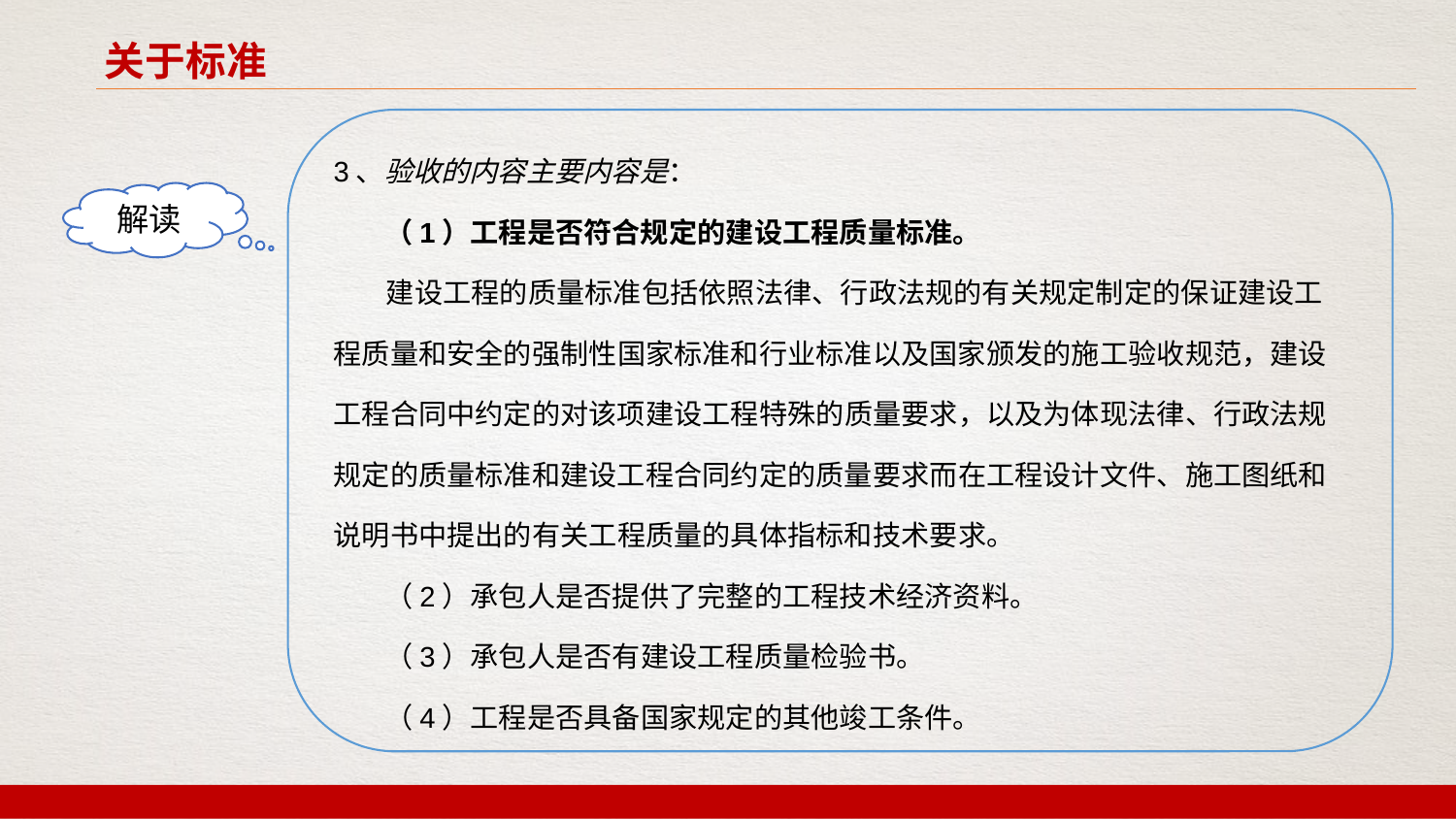

关于标准
3、验收的内容主要内容是：
       （1）工程是否符合规定的建设工程质量标准。
       建设工程的质量标准包括依照法律、行政法规的有关规定制定的保证建设工程质量和安全的强制性国家标准和行业标准以及国家颁发的施工验收规范，建设工程合同中约定的对该项建设工程特殊的质量要求，以及为体现法律、行政法规规定的质量标准和建设工程合同约定的质量要求而在工程设计文件、施工图纸和说明书中提出的有关工程质量的具体指标和技术要求。
       （2）承包人是否提供了完整的工程技术经济资料。
       （3）承包人是否有建设工程质量检验书。
       （4）工程是否具备国家规定的其他竣工条件。
解读